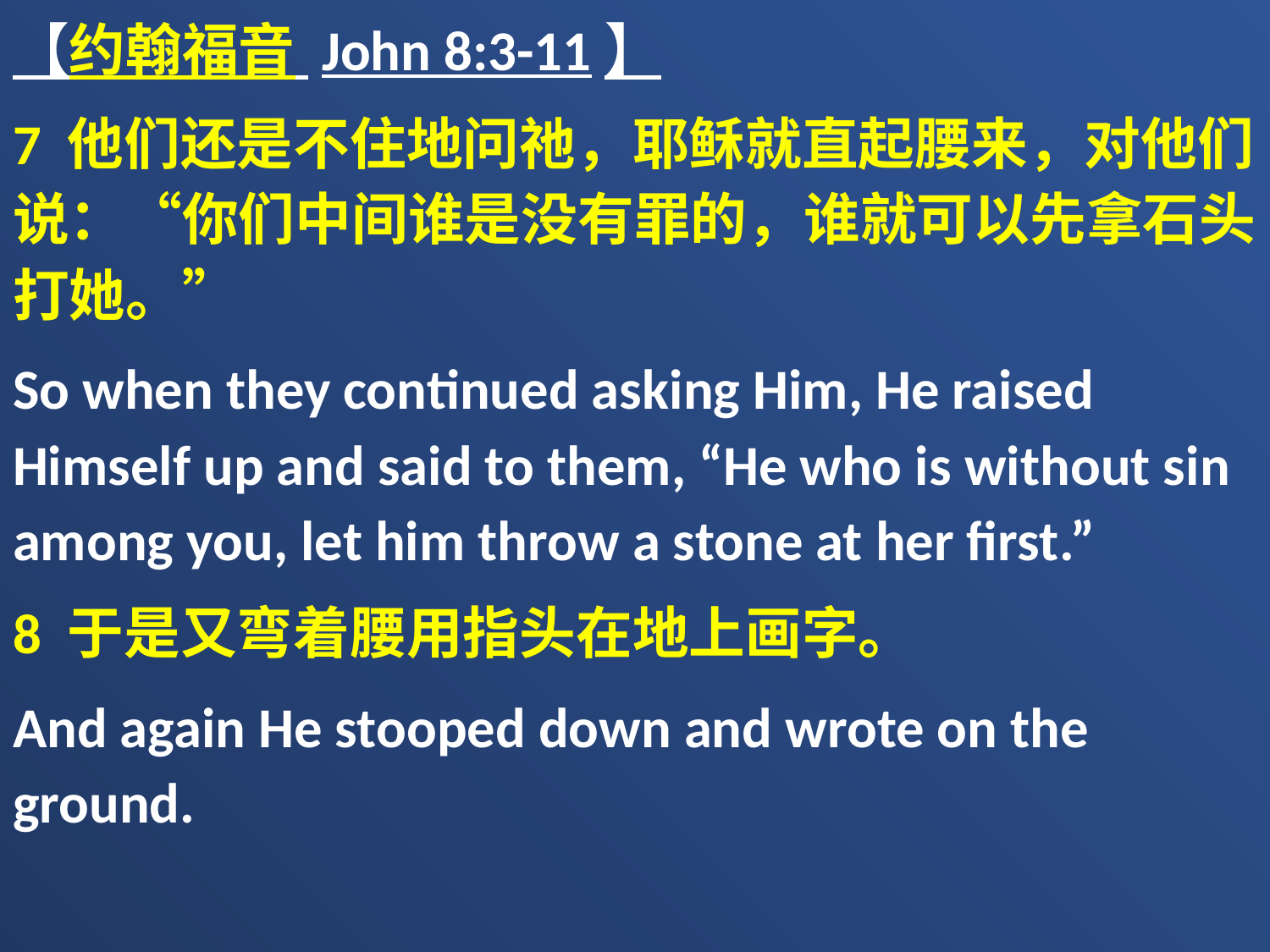

【约翰福音 John 8:3-11】
7 他们还是不住地问祂，耶稣就直起腰来，对他们说：“你们中间谁是没有罪的，谁就可以先拿石头打她。”
So when they continued asking Him, He raised Himself up and said to them, “He who is without sin among you, let him throw a stone at her first.”
8 于是又弯着腰用指头在地上画字。
And again He stooped down and wrote on the ground.